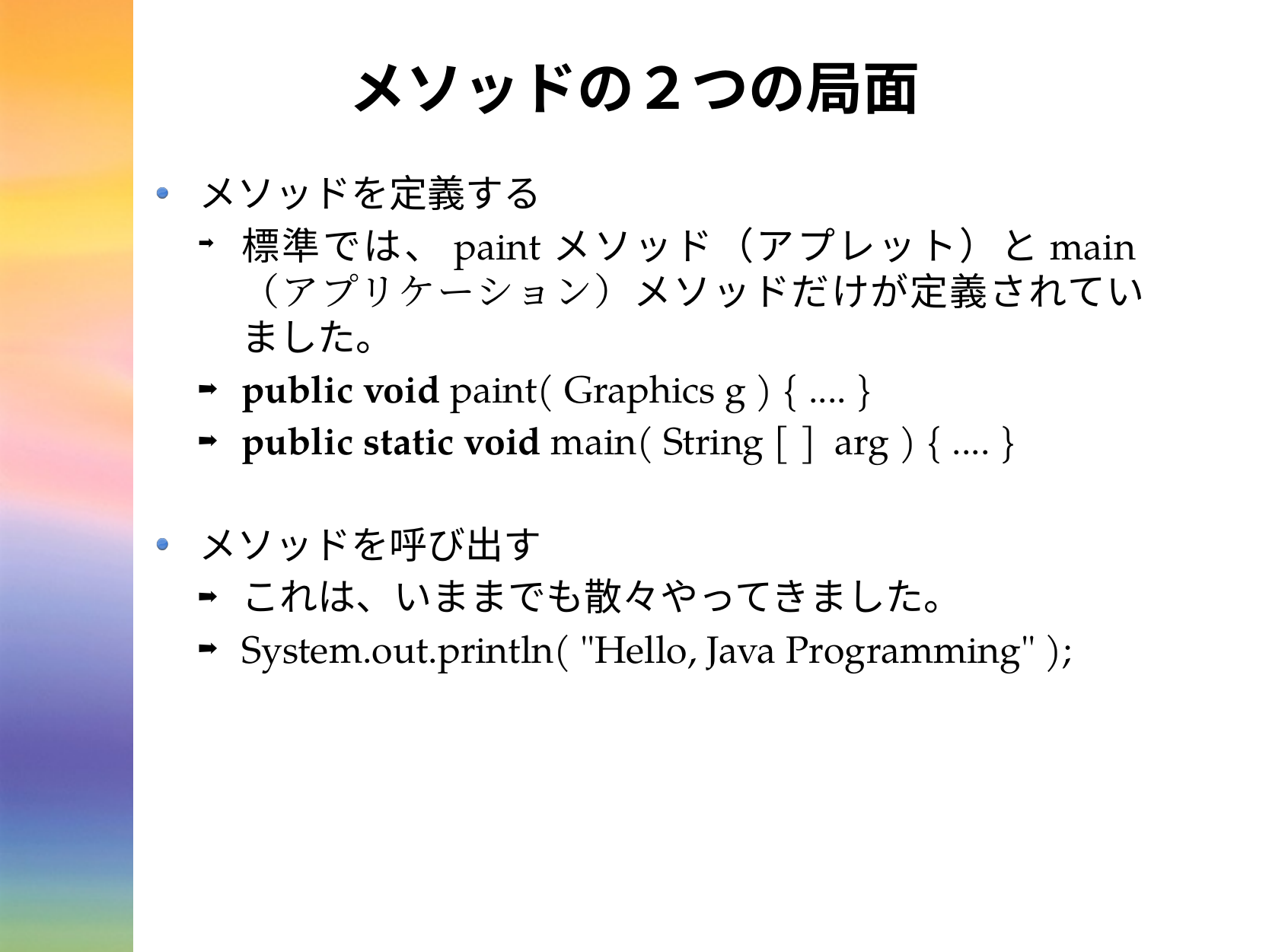

# メソッドの２つの局面
メソッドを定義する
標準では、paintメソッド（アプレット）とmain（アプリケーション）メソッドだけが定義されていました。
public void paint( Graphics g ) { .... }
public static void main( String [ ]  arg ) { .... }

メソッドを呼び出す
これは、いままでも散々やってきました。
System.out.println( "Hello, Java Programming" );